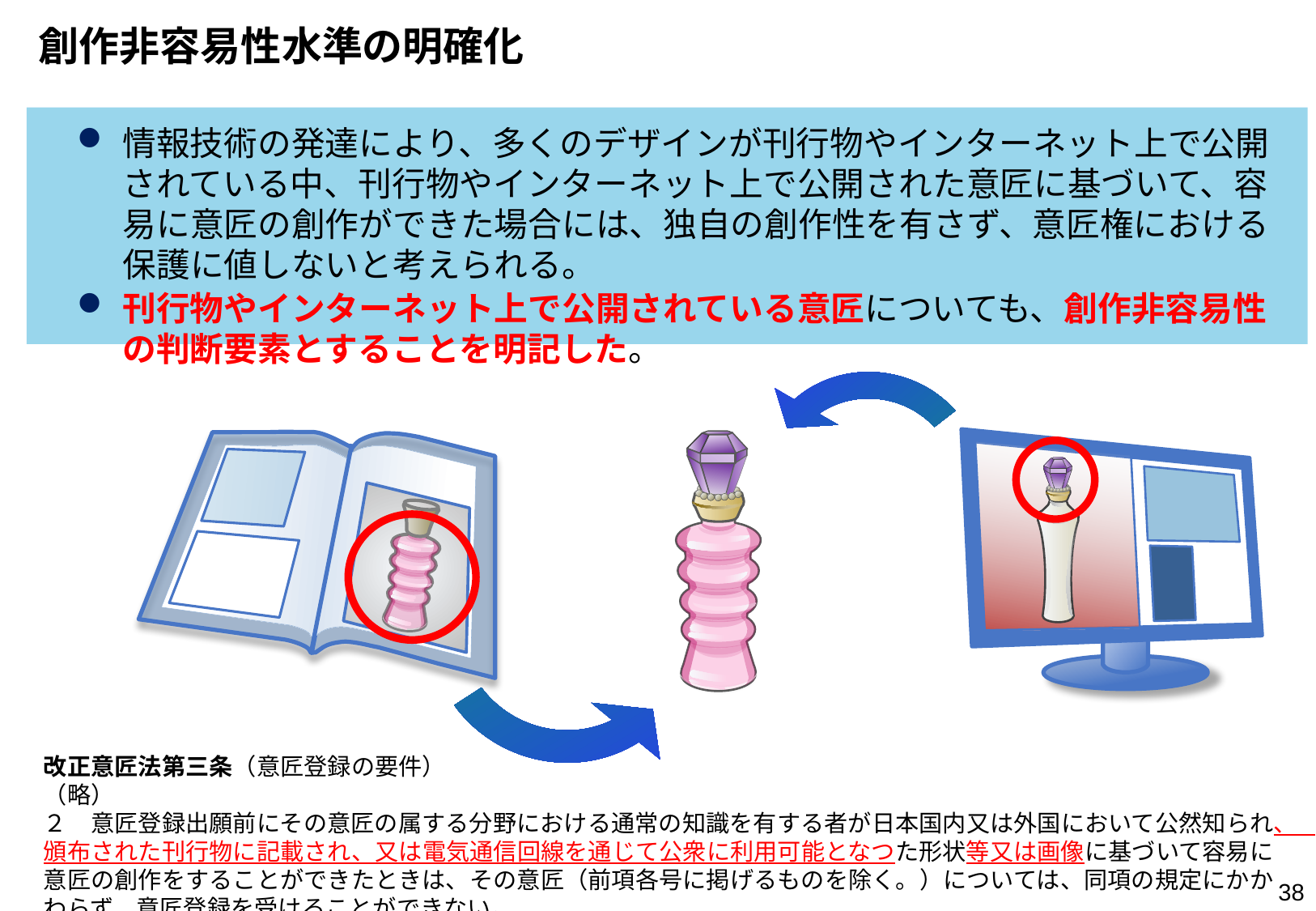

# 創作非容易性水準の明確化
情報技術の発達により、多くのデザインが刊行物やインターネット上で公開されている中、刊行物やインターネット上で公開された意匠に基づいて、容易に意匠の創作ができた場合には、独自の創作性を有さず、意匠権における保護に値しないと考えられる。
刊行物やインターネット上で公開されている意匠についても、創作非容易性の判断要素とすることを明記した。

改正意匠法第三条（意匠登録の要件）
（略）
２　意匠登録出願前にその意匠の属する分野における通常の知識を有する者が日本国内又は外国において公然知られ、頒布された刊行物に記載され、又は電気通信回線を通じて公衆に利用可能となつた形状等又は画像に基づいて容易に意匠の創作をすることができたときは、その意匠（前項各号に掲げるものを除く。）については、同項の規定にかかわらず、意匠登録を受けることができない。
38